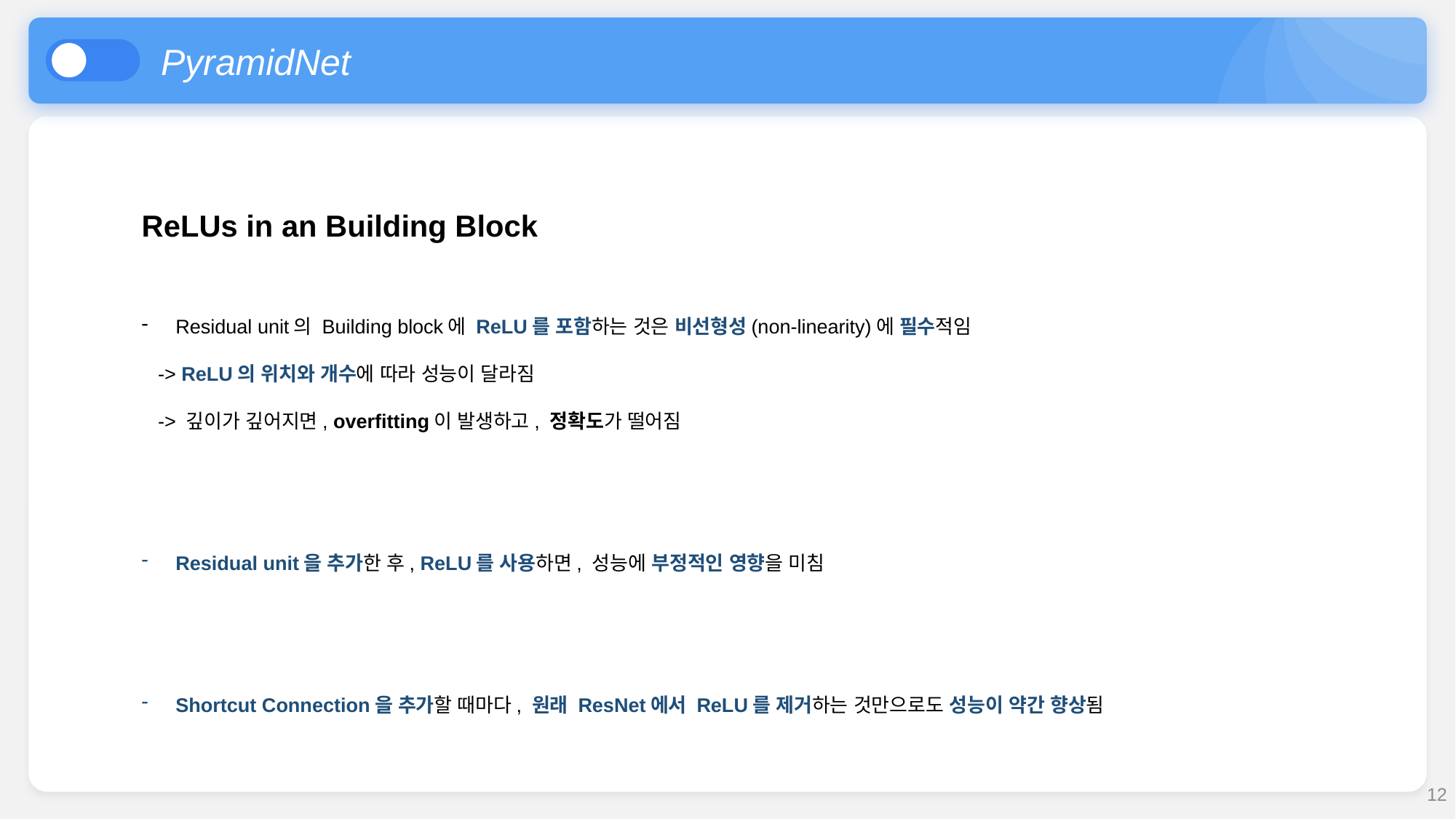

PyramidNet

ReLUs in an Building Block

Residual unit의 Building block에 ReLU를 포함하는 것은 비선형성(non-linearity)에 필수적임
   -> ReLU의 위치와 개수에 따라 성능이 달라짐
   -> 깊이가 깊어지면, overfitting이 발생하고, 정확도가 떨어짐

Residual unit을 추가한 후, ReLU를 사용하면, 성능에 부정적인 영향을 미침

Shortcut Connection을 추가할 때마다, 원래 ResNet에서 ReLU를 제거하는 것만으로도 성능이 약간 향상됨
12